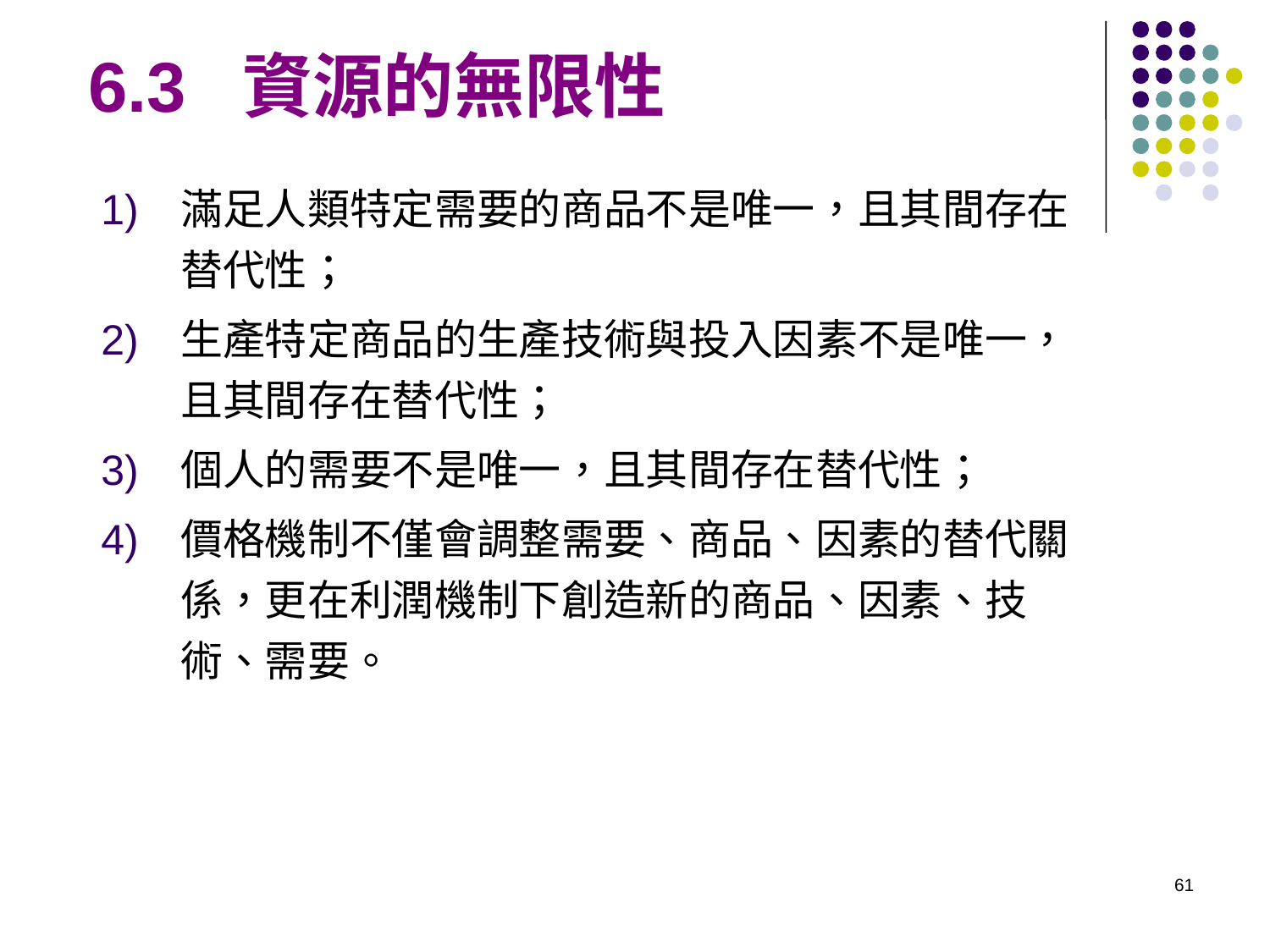

# 6.3  資源的無限性
滿足人類特定需要的商品不是唯一，且其間存在替代性；
生產特定商品的生產技術與投入因素不是唯一，且其間存在替代性；
個人的需要不是唯一，且其間存在替代性；
價格機制不僅會調整需要、商品、因素的替代關係，更在利潤機制下創造新的商品、因素、技術、需要。
61